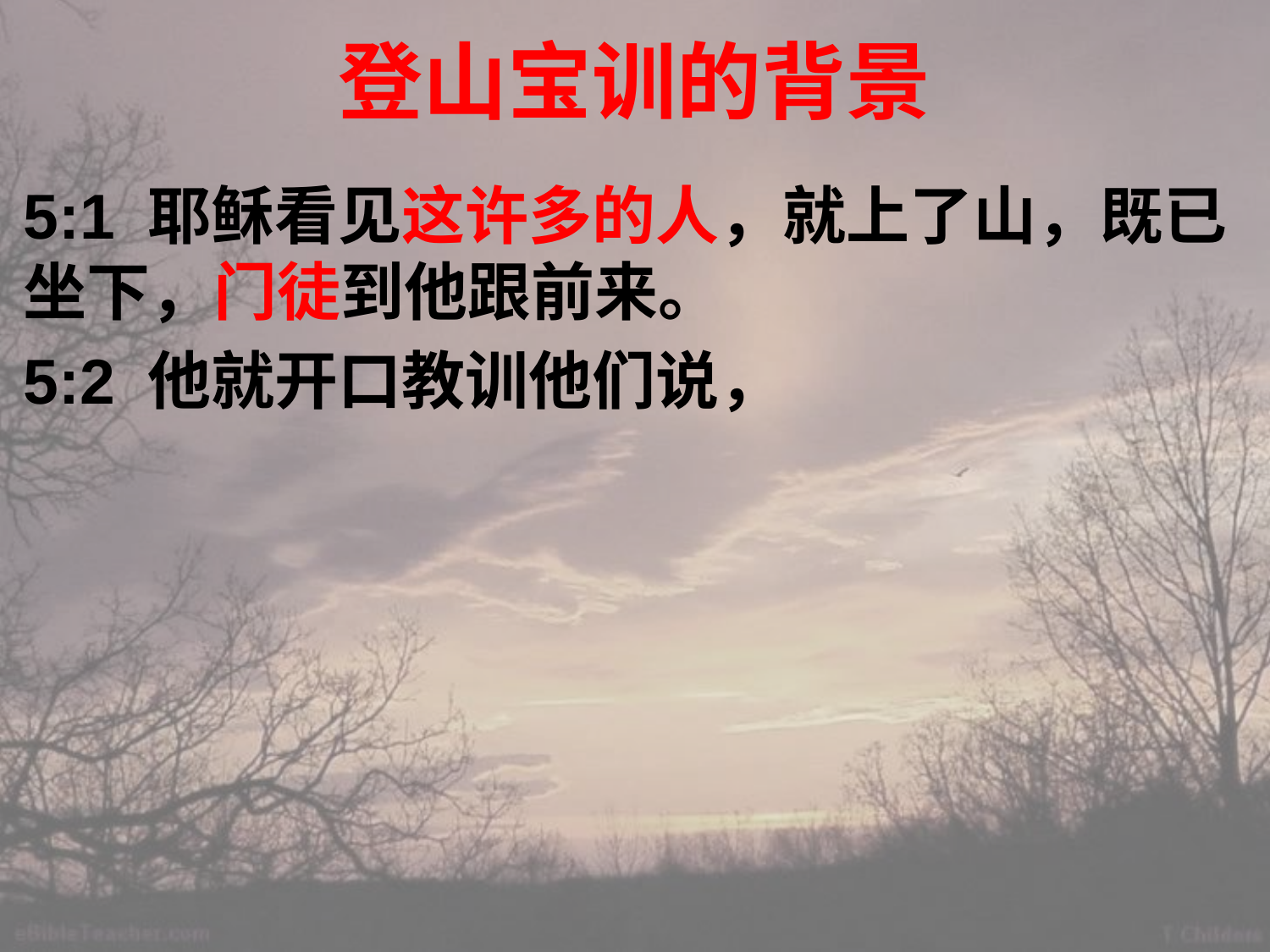

# 登山宝训的背景
5:1 耶稣看见这许多的人，就上了山，既已坐下，门徒到他跟前来。
5:2 他就开口教训他们说，